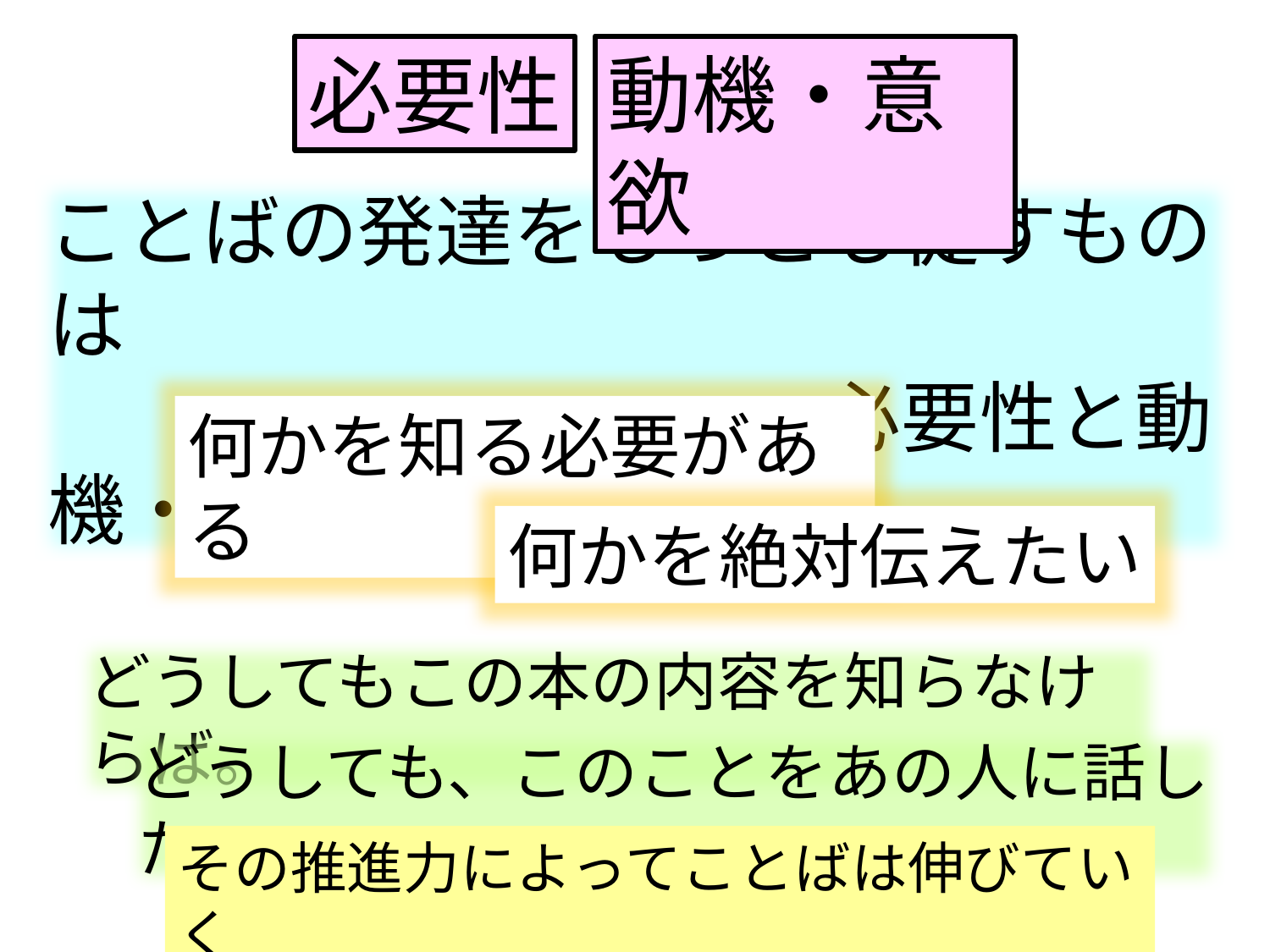

必要性
動機・意欲
ことばの発達をもっとも促すものは
　　　　　　　　　　必要性と動機・意欲
何かを知る必要がある
何かを絶対伝えたい
どうしてもこの本の内容を知らなけらば。
どうしても、このことをあの人に話したい。
その推進力によってことばは伸びていく